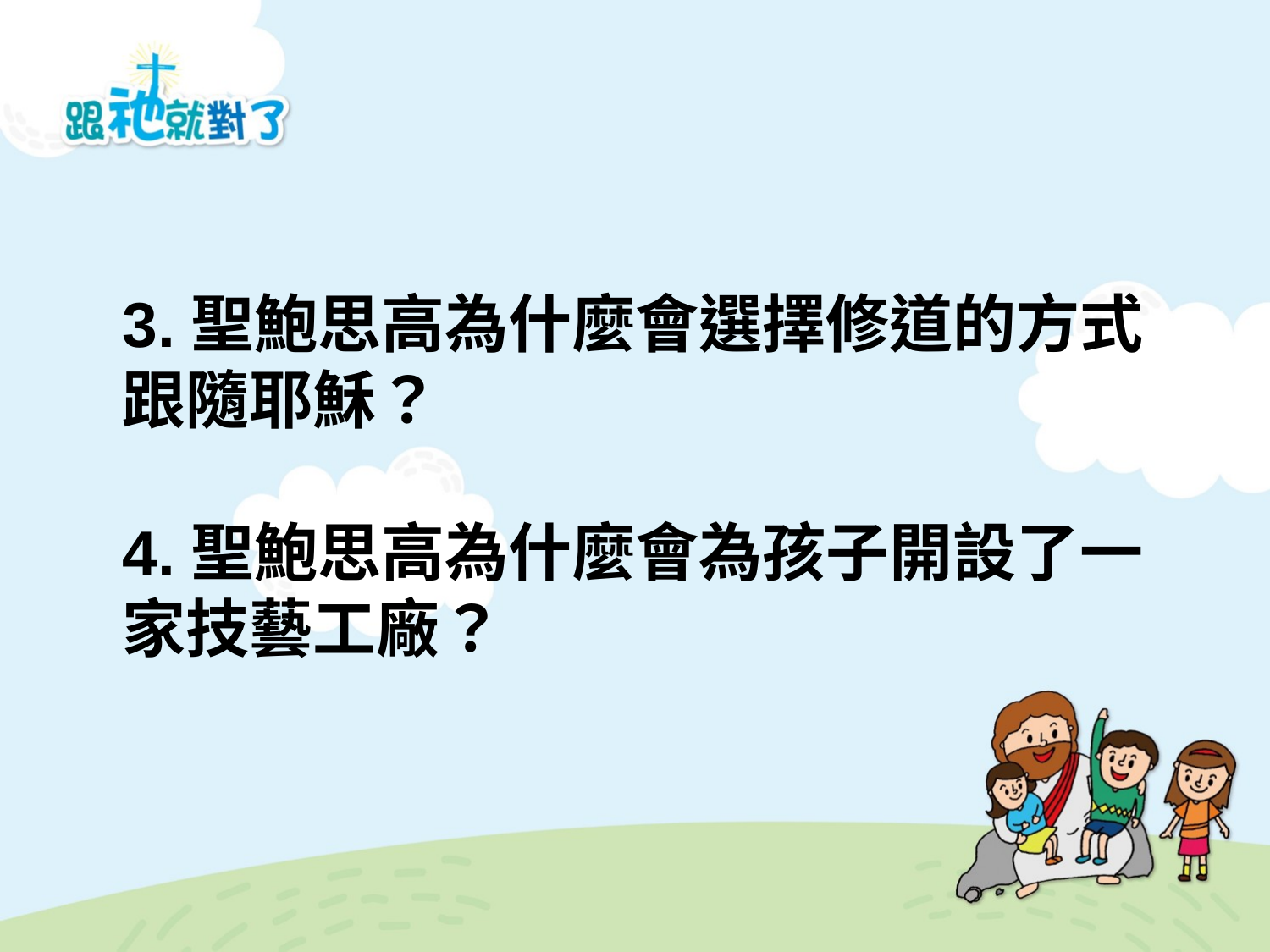

3.聖鮑思高為什麼會選擇修道的方式跟隨耶穌？

4.聖鮑思高為什麼會為孩子開設了一家技藝工廠？